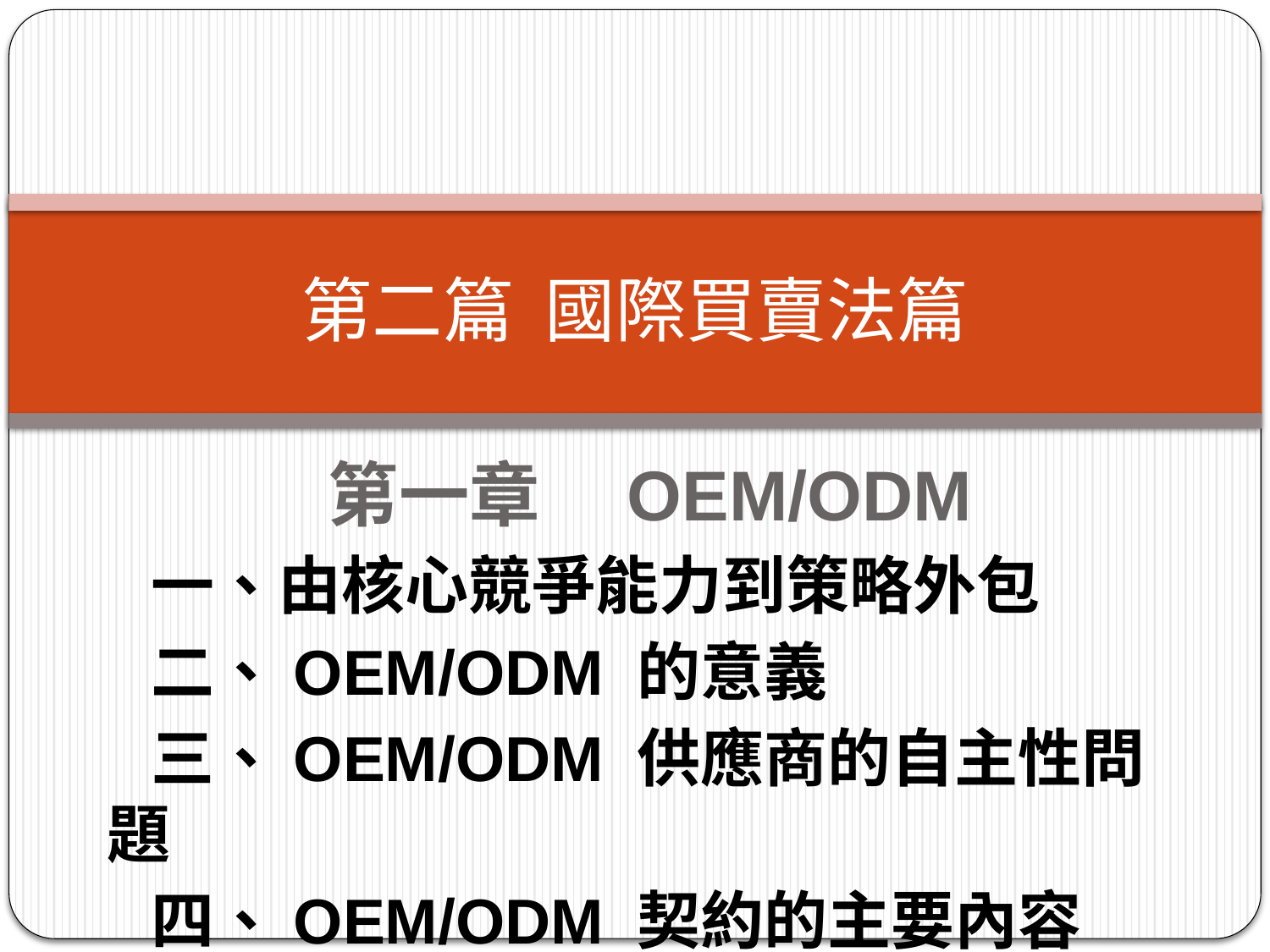

# 第二篇  國際買賣法篇
第一章　OEM/ODM
  一、由核心競爭能力到策略外包
  二、OEM/ODM 的意義
  三、OEM/ODM 供應商的自主性問題
  四、OEM/ODM 契約的主要內容